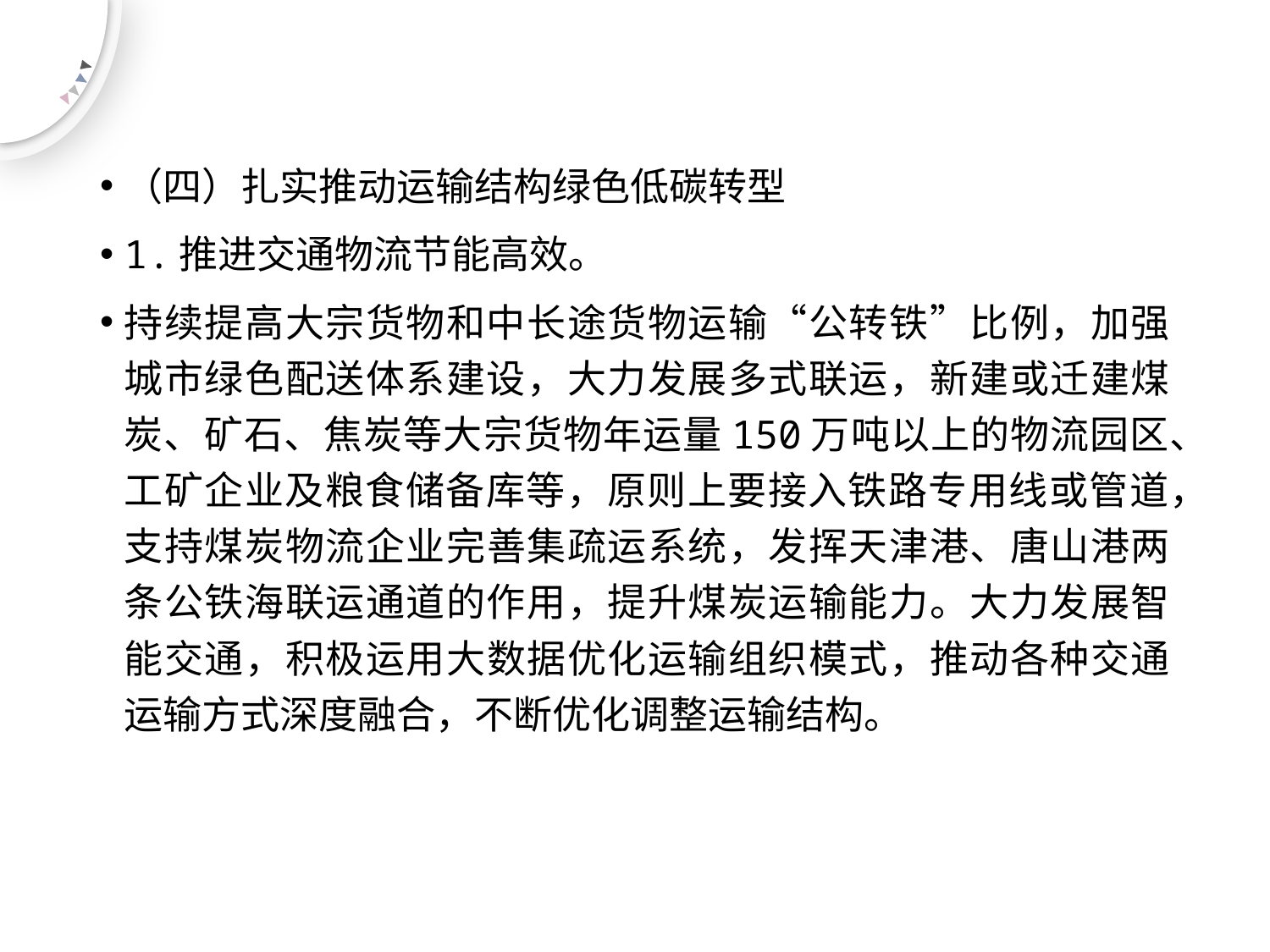

#
（四）扎实推动运输结构绿色低碳转型
1.推进交通物流节能高效。
持续提高大宗货物和中长途货物运输“公转铁”比例，加强城市绿色配送体系建设，大力发展多式联运，新建或迁建煤炭、矿石、焦炭等大宗货物年运量150万吨以上的物流园区、工矿企业及粮食储备库等，原则上要接入铁路专用线或管道，支持煤炭物流企业完善集疏运系统，发挥天津港、唐山港两条公铁海联运通道的作用，提升煤炭运输能力。大力发展智能交通，积极运用大数据优化运输组织模式，推动各种交通运输方式深度融合，不断优化调整运输结构。